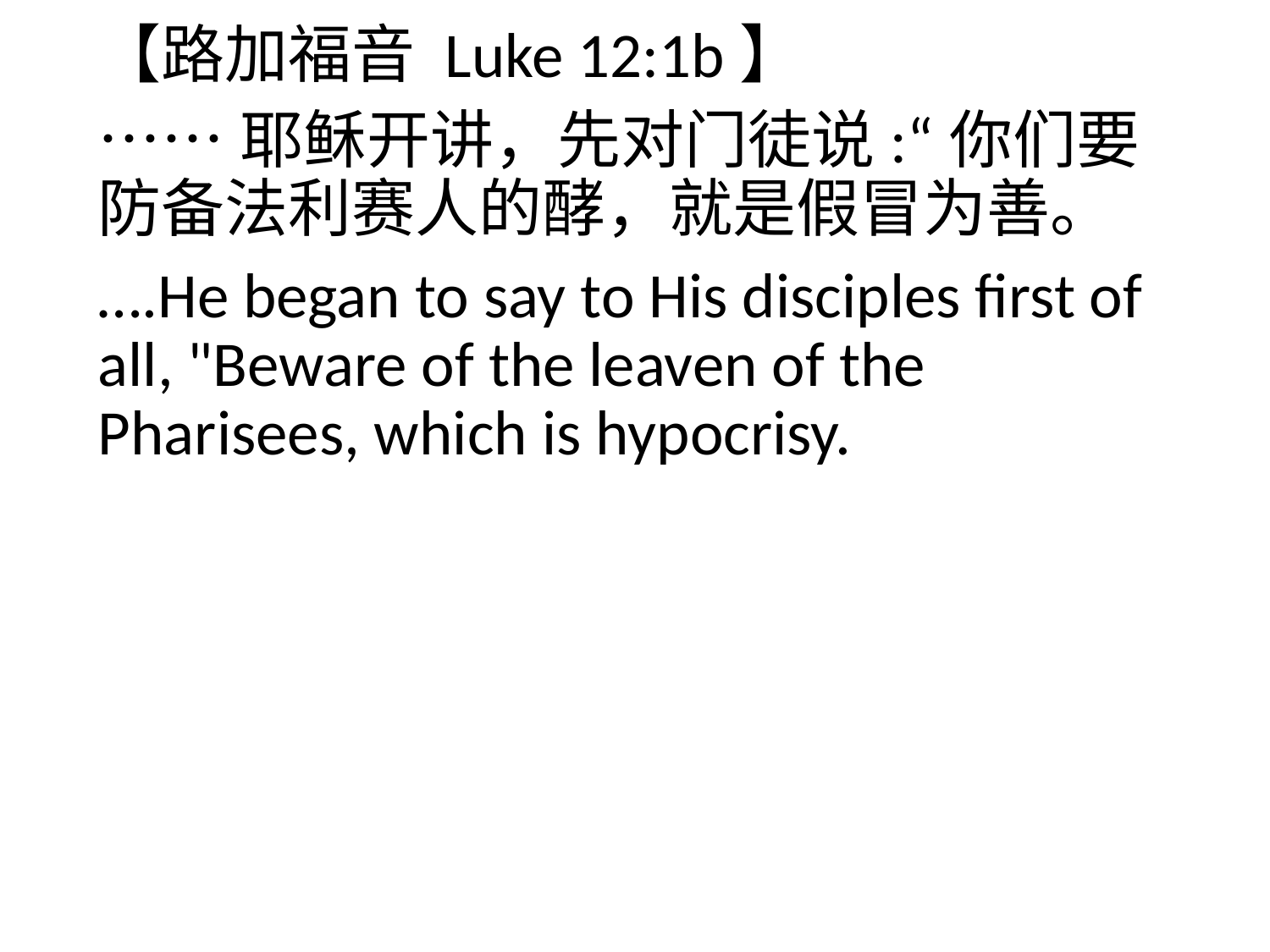

【路加福音 Luke 12:1b】
……耶稣开讲，先对门徒说:“你们要防备法利赛人的酵，就是假冒为善。
….He began to say to His disciples first of all, "Beware of the leaven of the Pharisees, which is hypocrisy.